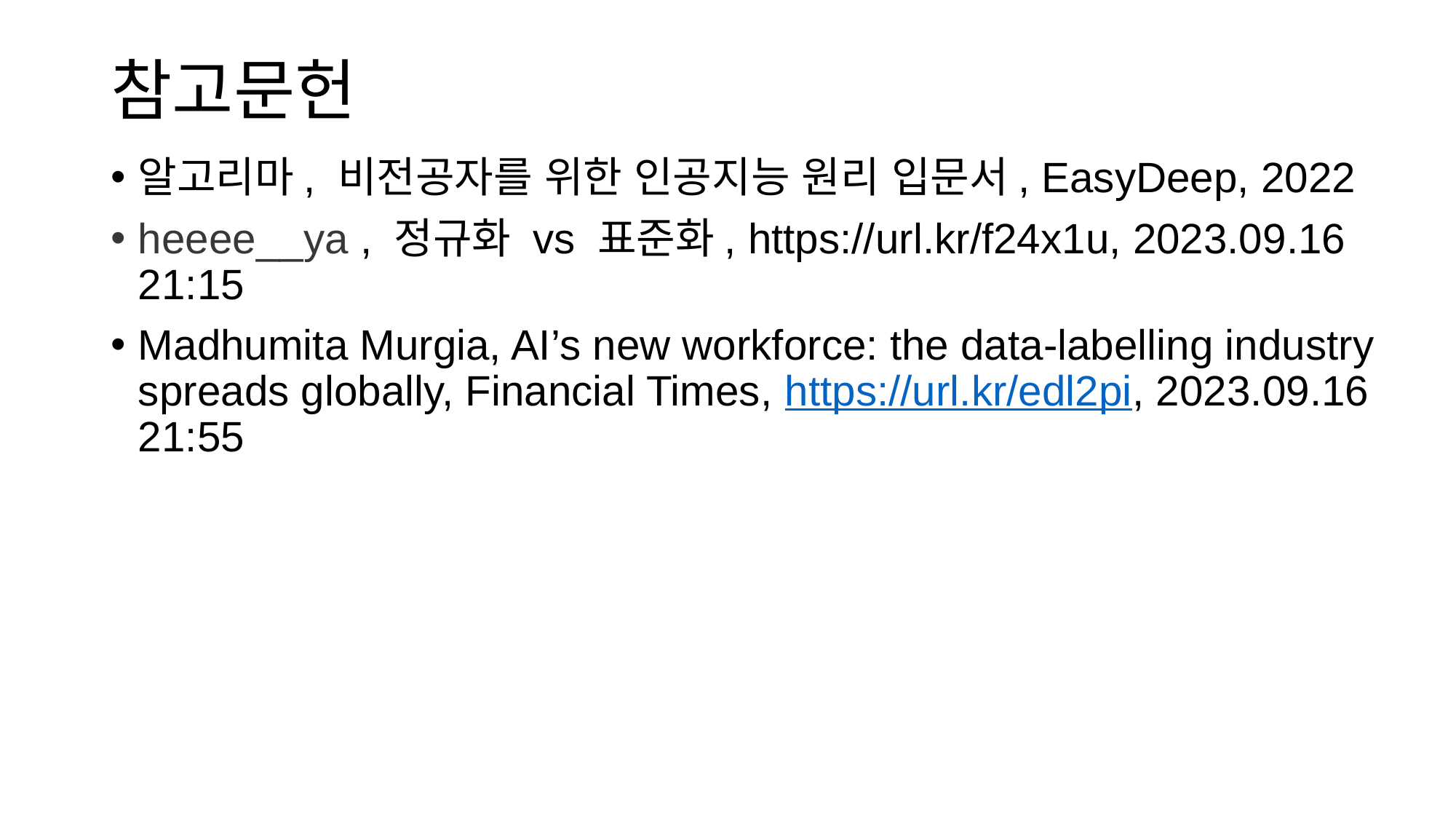

# 참고문헌
알고리마, 비전공자를 위한 인공지능 원리 입문서, EasyDeep, 2022
heeee__ya , 정규화 vs 표준화, https://url.kr/f24x1u, 2023.09.16 21:15
Madhumita Murgia, AI’s new workforce: the data-labelling industry spreads globally, Financial Times, https://url.kr/edl2pi, 2023.09.16 21:55